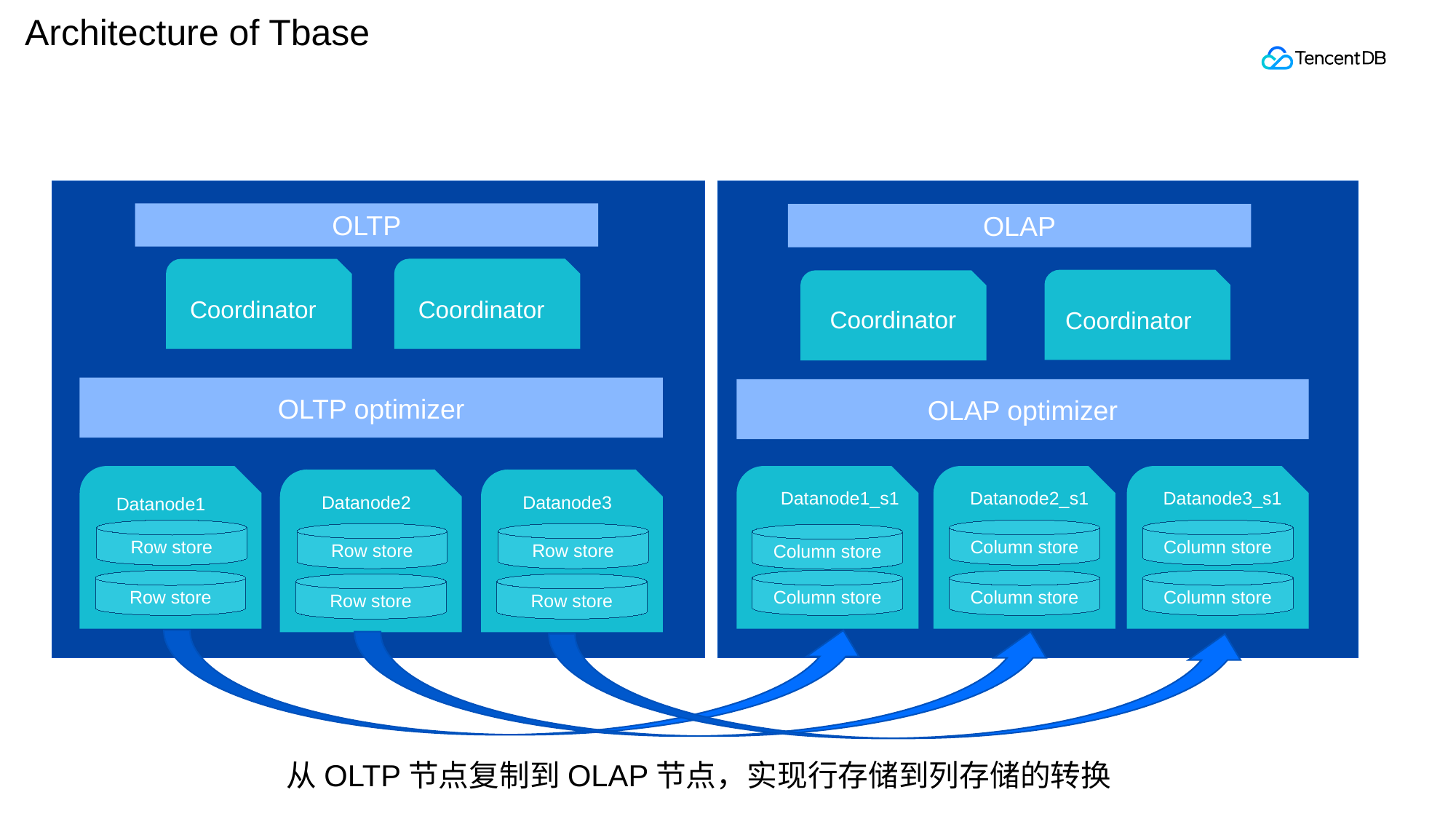

Architecture of Tbase

OLTP
OLAP

Coordinator

Coordinator

Coordinator

Coordinator
OLTP optimizer
OLAP optimizer

Datanode1_s1
Datanode2_s1
Datanode3_s1
Datanode2
Datanode3
Datanode1
Column store
Column store
Row store
Row store
Row store
Column store
Row store
Column store
Column store
Column store
Row store
Row store

从OLTP节点复制到OLAP节点，实现行存储到列存储的转换